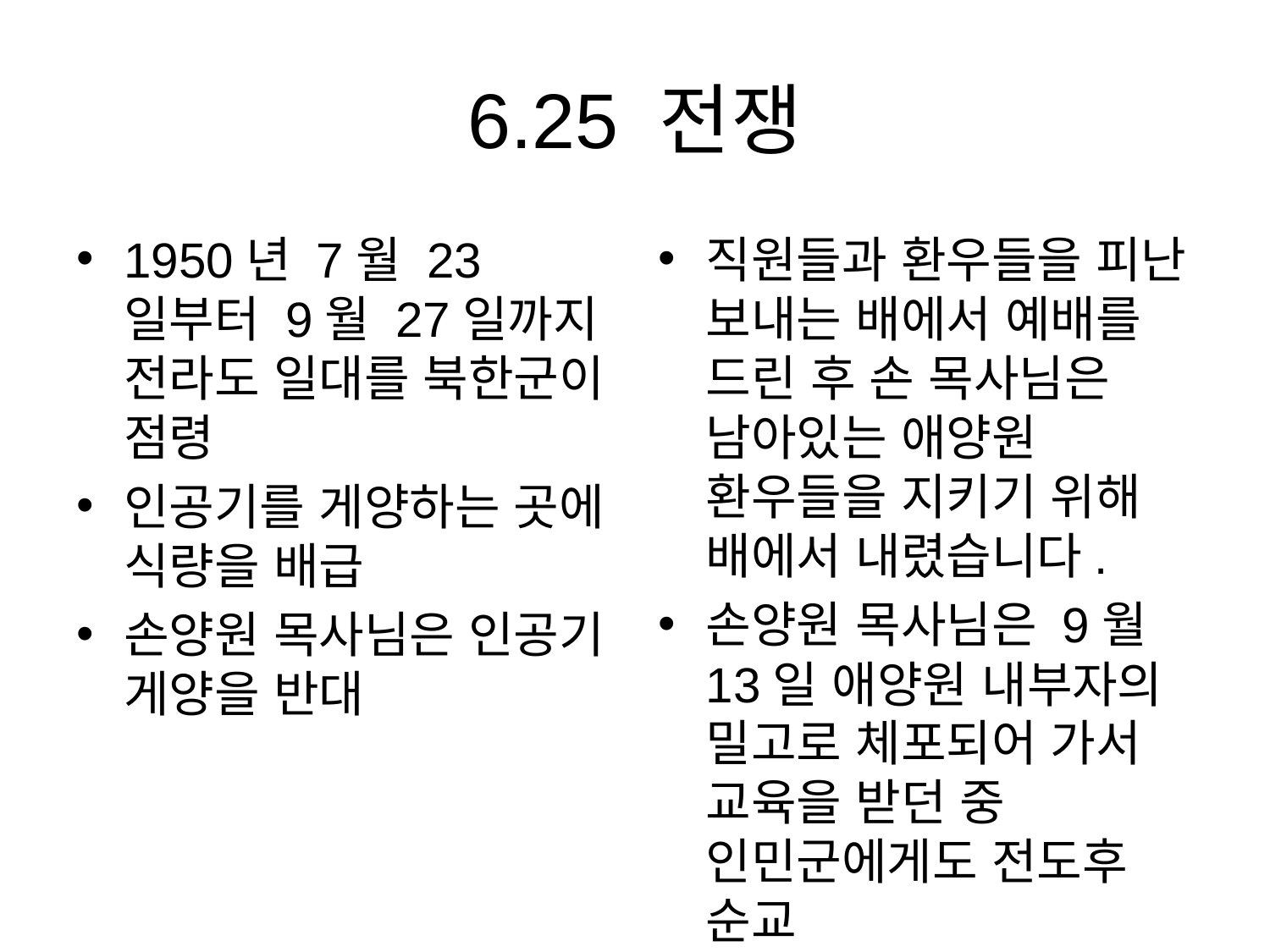

# 6.25 전쟁
1950년 7월 23일부터 9월 27일까지 전라도 일대를 북한군이 점령
인공기를 게양하는 곳에 식량을 배급
손양원 목사님은 인공기 게양을 반대

직원들과 환우들을 피난 보내는 배에서 예배를 드린 후 손 목사님은 남아있는 애양원 환우들을 지키기 위해 배에서 내렸습니다.
손양원 목사님은 9월 13일 애양원 내부자의 밀고로 체포되어 가서 교육을 받던 중 인민군에게도 전도후 순교